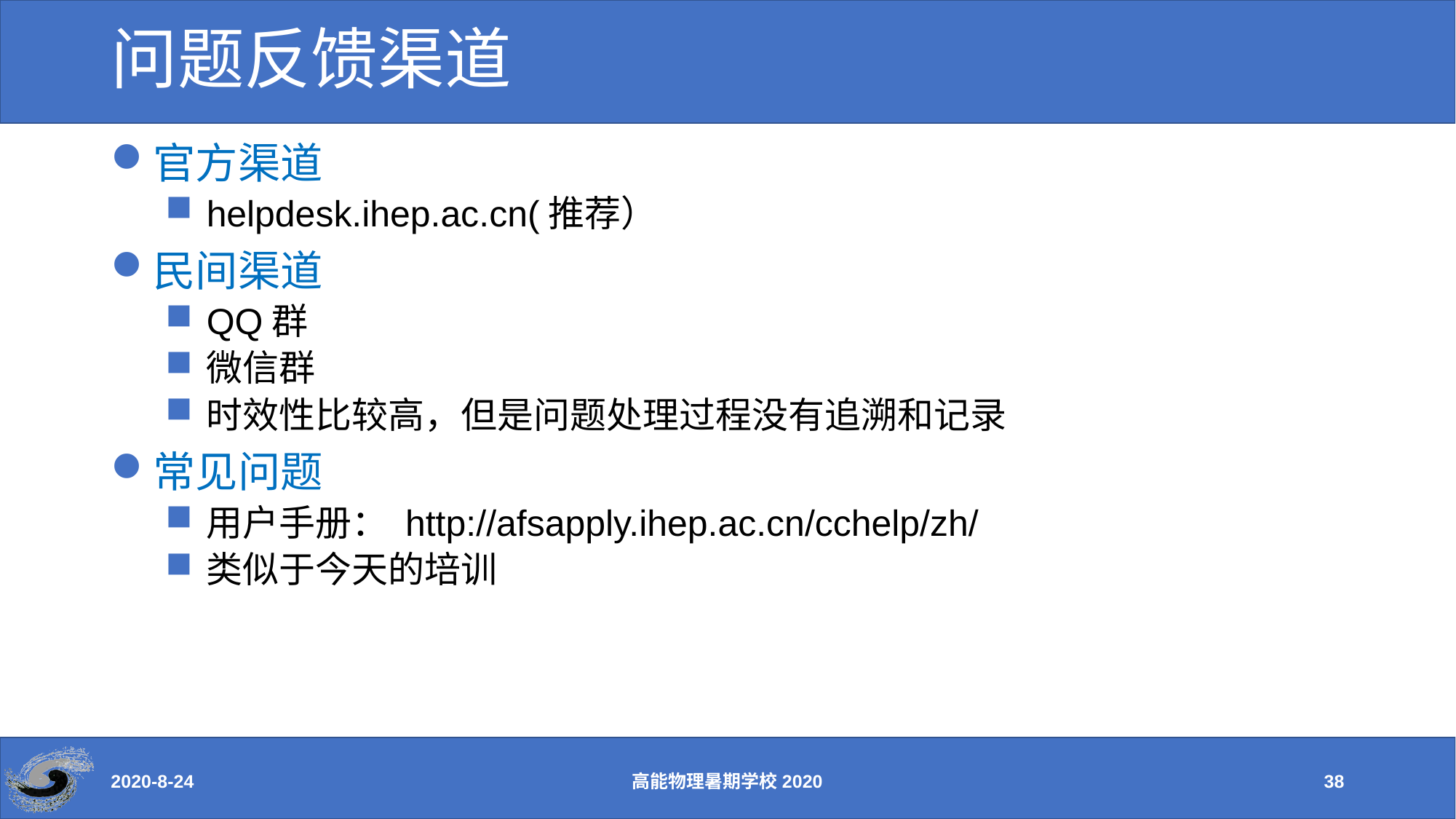

# 问题反馈渠道
官方渠道
helpdesk.ihep.ac.cn(推荐）
民间渠道
QQ群
微信群
时效性比较高，但是问题处理过程没有追溯和记录
常见问题
用户手册： http://afsapply.ihep.ac.cn/cchelp/zh/
类似于今天的培训
2020-8-24
高能物理暑期学校2020
38